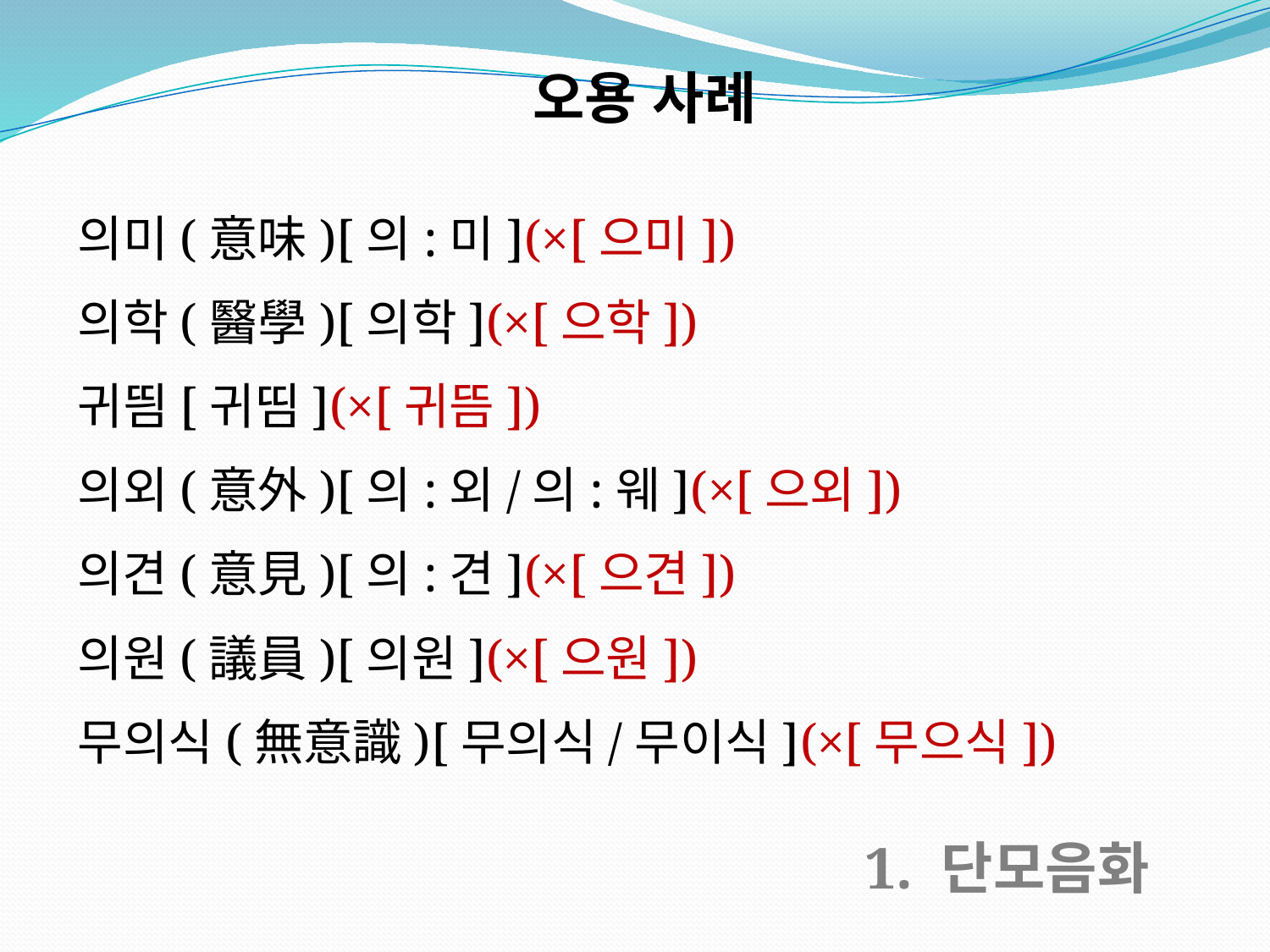

오용 사례
의미(意味)[의:미](×[으미])
의학(醫學)[의학](×[으학])
귀띔[귀띰](×[귀뜸])
의외(意外)[의:외/의:웨](×[으외])
의견(意見)[의:견](×[으견])
의원(議員)[의원](×[으원])
무의식(無意識)[무의식/무이식](×[무으식])
1. 단모음화